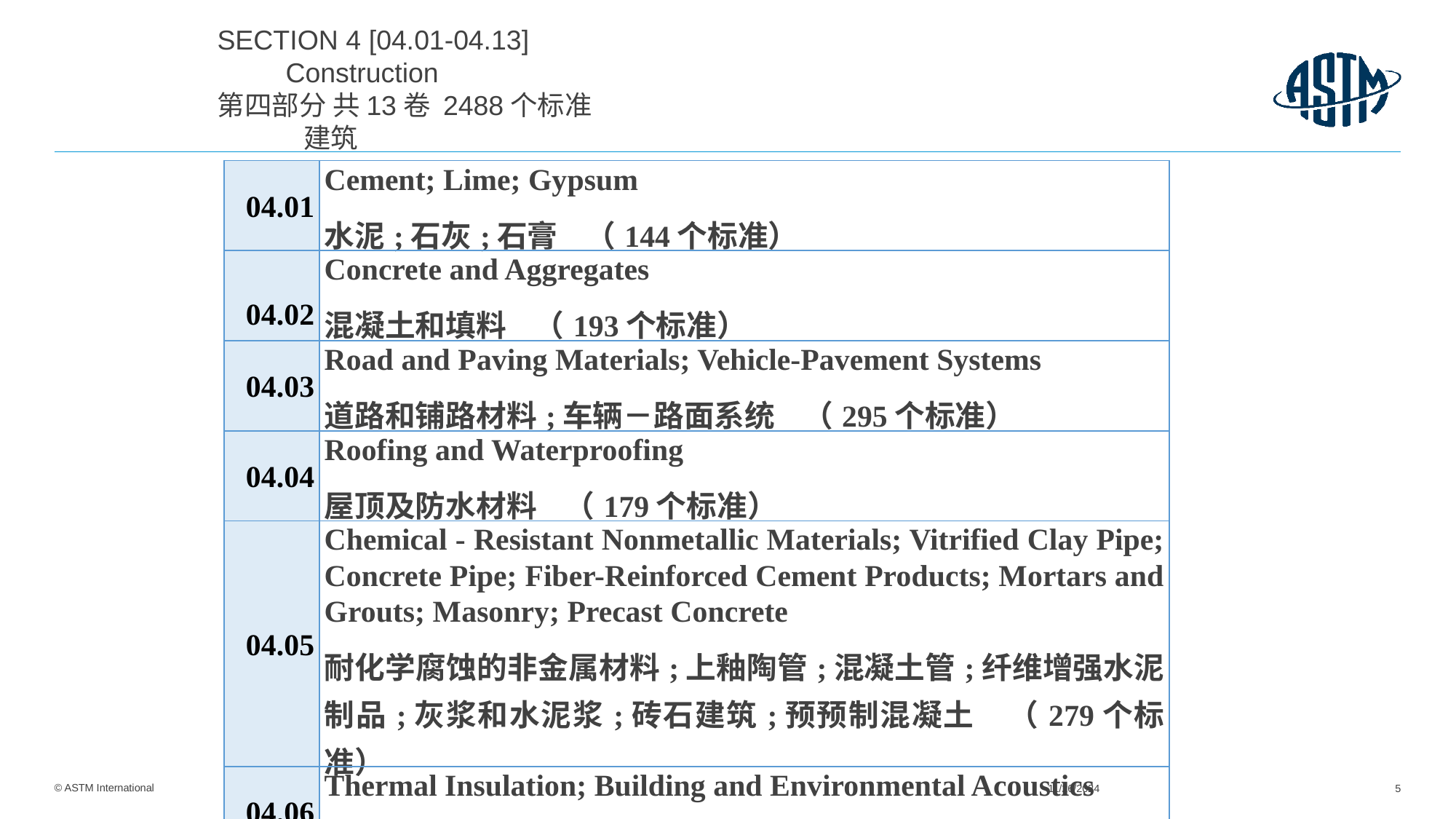

SECTION 4 [04.01-04.13]                                     Construction
第四部分 共13卷 2488个标准                                       建筑
| 04.01 | Cement; Lime; Gypsum 水泥;石灰;石膏 （144个标准） |
| --- | --- |
| 04.02 | Concrete and Aggregates 混凝土和填料 （193个标准） |
| 04.03 | Road and Paving Materials; Vehicle-Pavement Systems 道路和铺路材料;车辆－路面系统 （295个标准） |
| 04.04 | Roofing and Waterproofing 屋顶及防水材料 （179个标准） |
| 04.05 | Chemical - Resistant Nonmetallic Materials; Vitrified Clay Pipe; Concrete Pipe; Fiber-Reinforced Cement Products; Mortars and Grouts; Masonry; Precast Concrete 耐化学腐蚀的非金属材料;上釉陶管;混凝土管;纤维增强水泥制品;灰浆和水泥浆;砖石建筑;预预制混凝土 （279个标准） |
| 04.06 | Thermal Insulation; Building and Environmental Acoustics 绝热;环境声学 （221个标准） |
11/26/2024
5